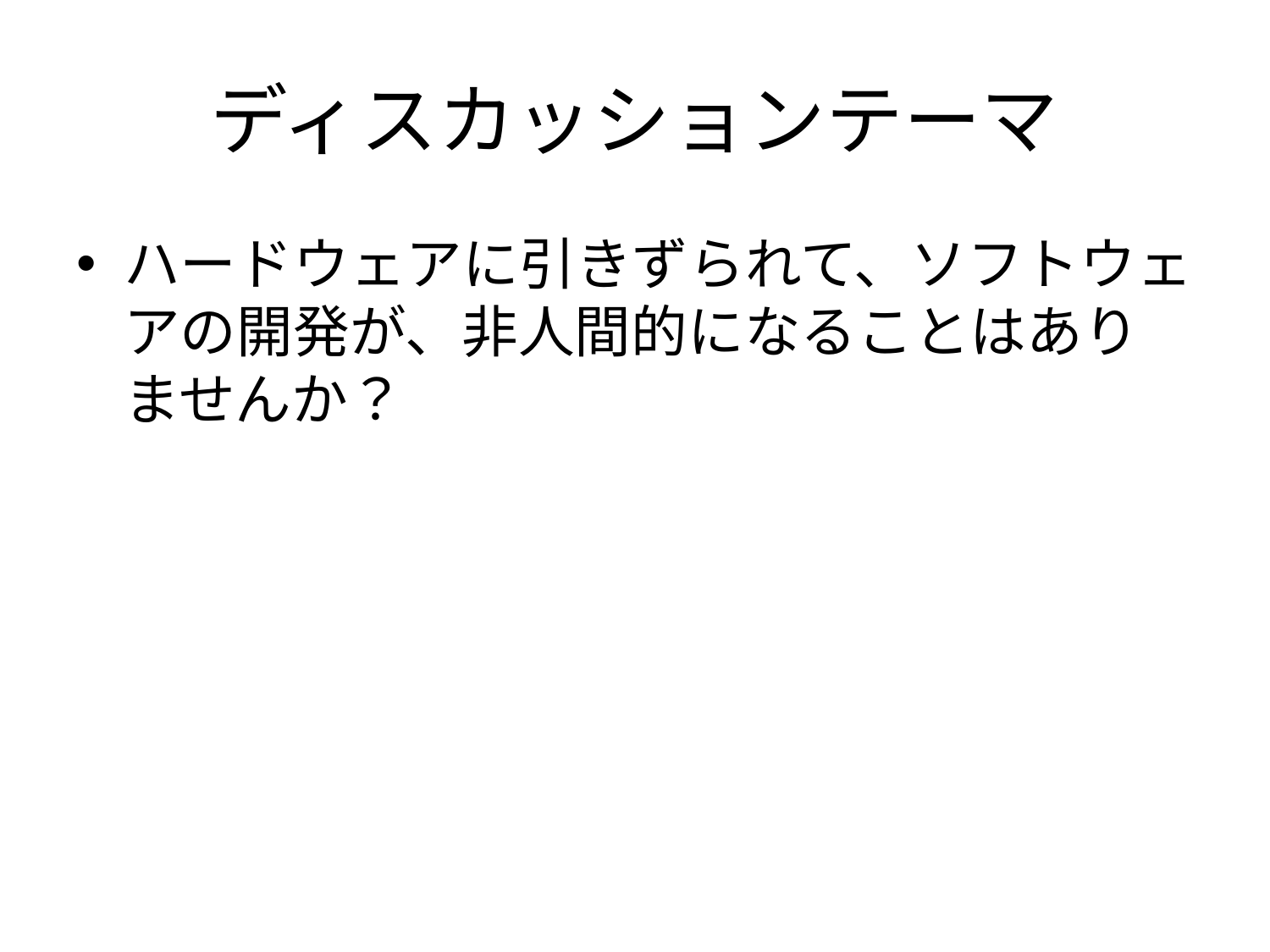

# ディスカッションテーマ
ハードウェアに引きずられて、ソフトウェアの開発が、非人間的になることはありませんか？